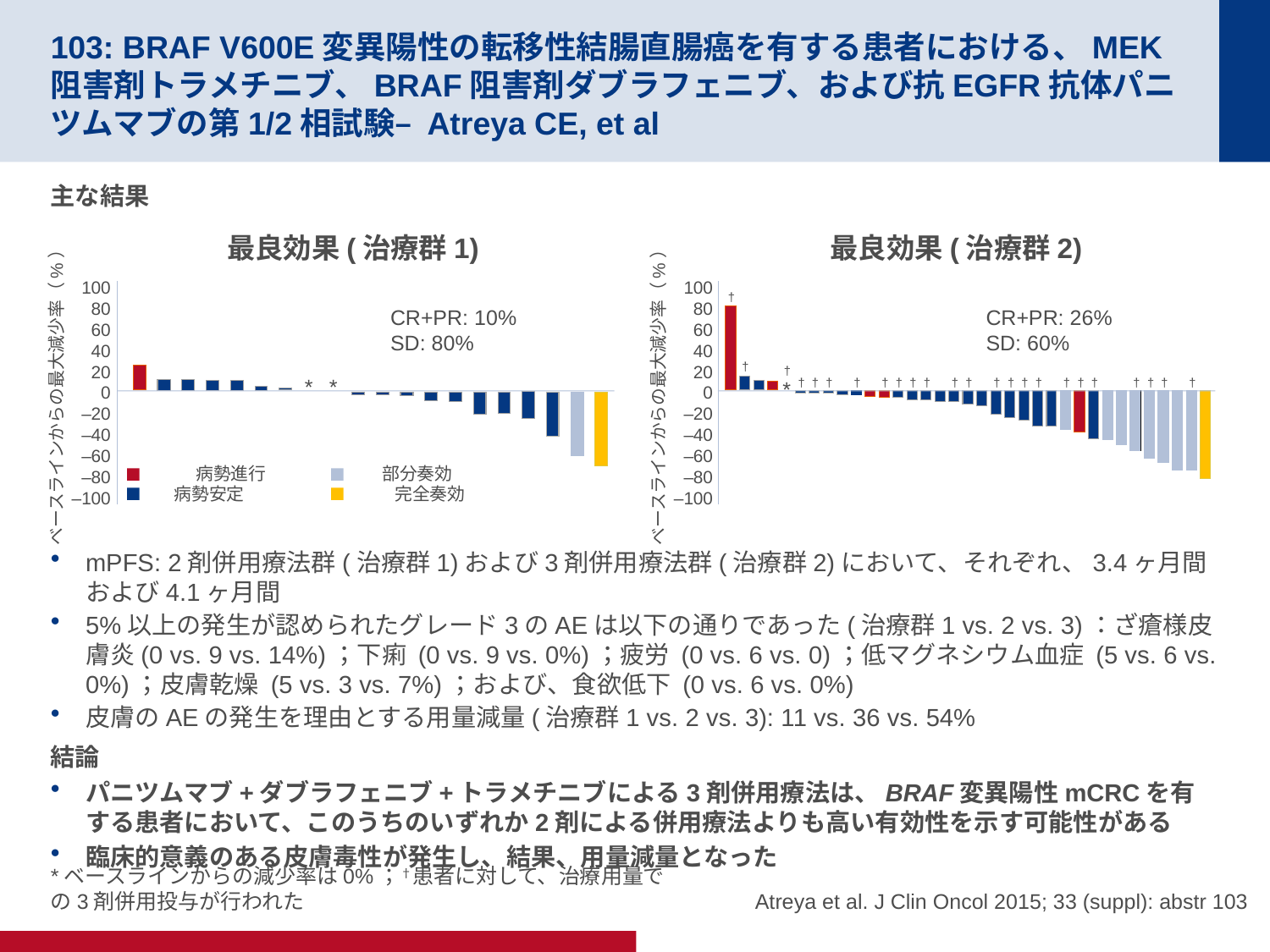

# 103: BRAF V600E変異陽性の転移性結腸直腸癌を有する患者における、MEK阻害剤トラメチニブ、BRAF阻害剤ダブラフェニブ、および抗EGFR抗体パニツムマブの第1/2相試験– Atreya CE, et al
主な結果

mPFS: 2剤併用療法群(治療群1)および3剤併用療法群(治療群2)において、それぞれ、3.4ヶ月間および4.1ヶ月間
5%以上の発生が認められたグレード3のAEは以下の通りであった(治療群1 vs. 2 vs. 3)：ざ瘡様皮膚炎(0 vs. 9 vs. 14%)；下痢 (0 vs. 9 vs. 0%)；疲労 (0 vs. 6 vs. 0)；低マグネシウム血症 (5 vs. 6 vs. 0%)；皮膚乾燥 (5 vs. 3 vs. 7%)；および、食欲低下 (0 vs. 6 vs. 0%)
皮膚のAEの発生を理由とする用量減量(治療群1 vs. 2 vs. 3): 11 vs. 36 vs. 54%
結論
パニツムマブ+ダブラフェニブ+トラメチニブによる3剤併用療法は、BRAF変異陽性mCRCを有する患者において、このうちのいずれか2剤による併用療法よりも高い有効性を示す可能性がある
臨床的意義のある皮膚毒性が発生し、結果、用量減量となった
最良効果(治療群1)
最良効果(治療群2)
100
80
60
40
20
0
–20
–40
–60
–80
–100
100
80
60
40
20
0
–20
–40
–60
–80
–100
†
CR+PR: 10%
SD: 80%
CR+PR: 26%
SD: 60%

†
†

*
*
†
†
†
†
†
†
†
†
†
†
†
†
†
†
†
†
†
†
†
†
†
*
ベースラインからの最大減少率（%）
ベースラインからの最大減少率（%）

病勢進行
部分奏効

病勢安定
完全奏効

Atreya et al. J Clin Oncol 2015; 33 (suppl): abstr 103
*ベースラインからの減少率は0%；†患者に対して、治療用量での3剤併用投与が行われた